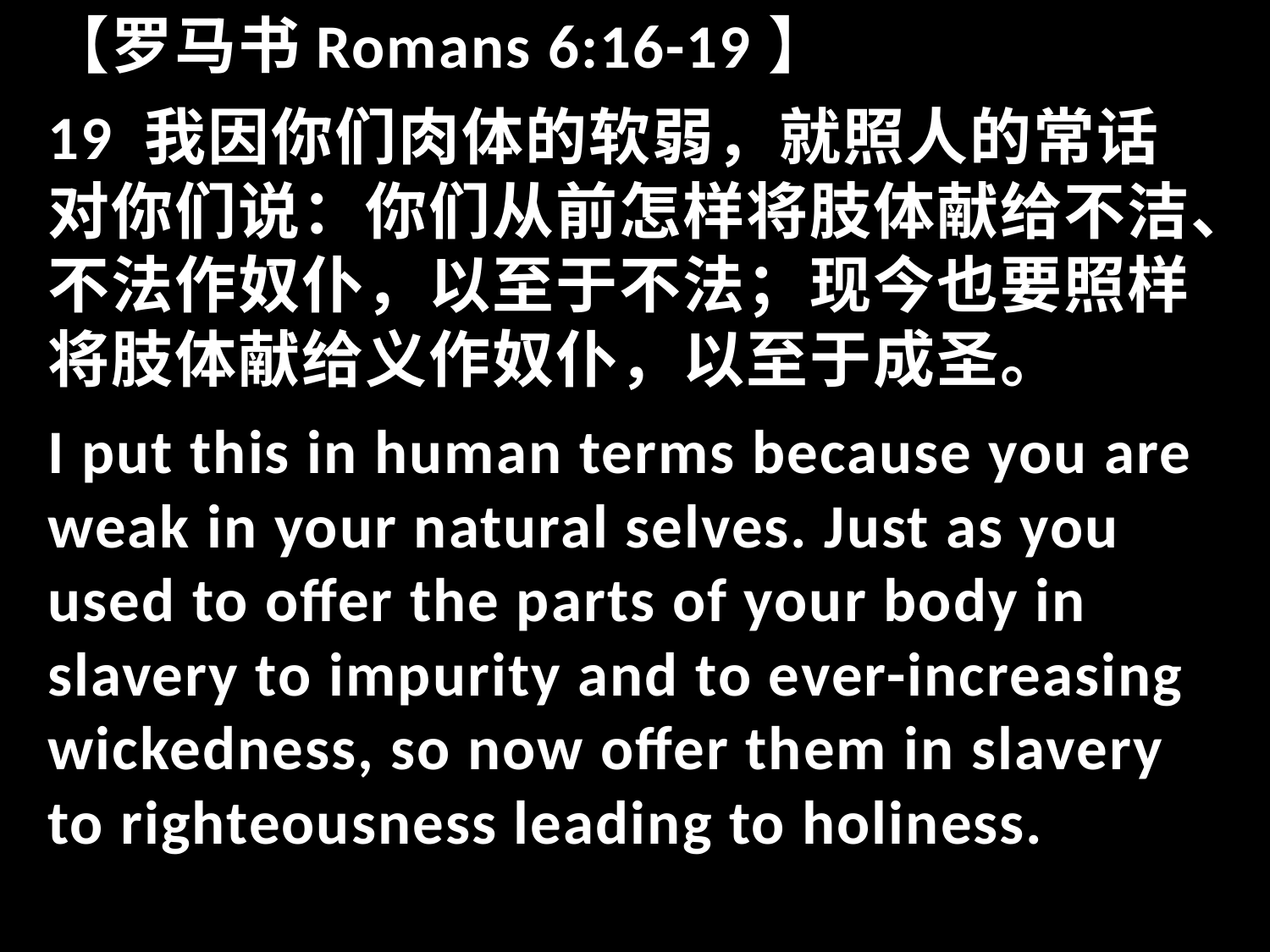

【罗马书Romans 6:16-19】
19 我因你们肉体的软弱，就照人的常话对你们说：你们从前怎样将肢体献给不洁、不法作奴仆，以至于不法；现今也要照样将肢体献给义作奴仆，以至于成圣。
I put this in human terms because you are weak in your natural selves. Just as you used to offer the parts of your body in slavery to impurity and to ever-increasing wickedness, so now offer them in slavery to righteousness leading to holiness.